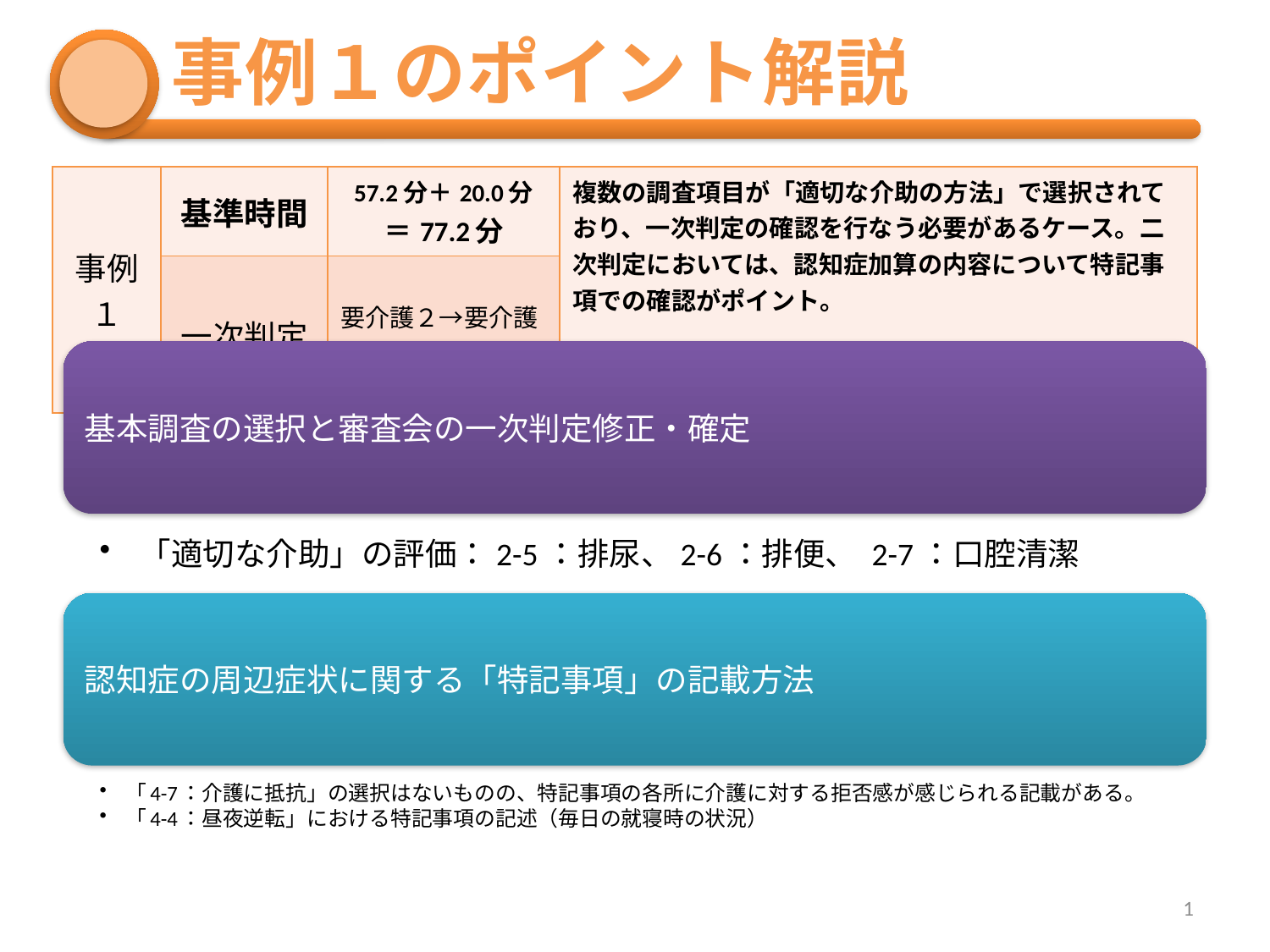

# 事例１のポイント解説
| 事例 １ | 基準時間 | 57.2分＋20.0分＝77.2分 | 複数の調査項目が「適切な介助の方法」で選択されており、一次判定の確認を行なう必要があるケース。二次判定においては、認知症加算の内容について特記事項での確認がポイント。 |
| --- | --- | --- | --- |
|  | 一次判定 | 要介護２→要介護３ |  |
基本調査の選択と審査会の一次判定修正・確定
「適切な介助」の評価：2-5：排尿、2-6：排便、 2-7：口腔清潔
認知症の周辺症状に関する「特記事項」の記載方法
「4-7：介護に抵抗」の選択はないものの、特記事項の各所に介護に対する拒否感が感じられる記載がある。
「4-4：昼夜逆転」における特記事項の記述（毎日の就寝時の状況）
1